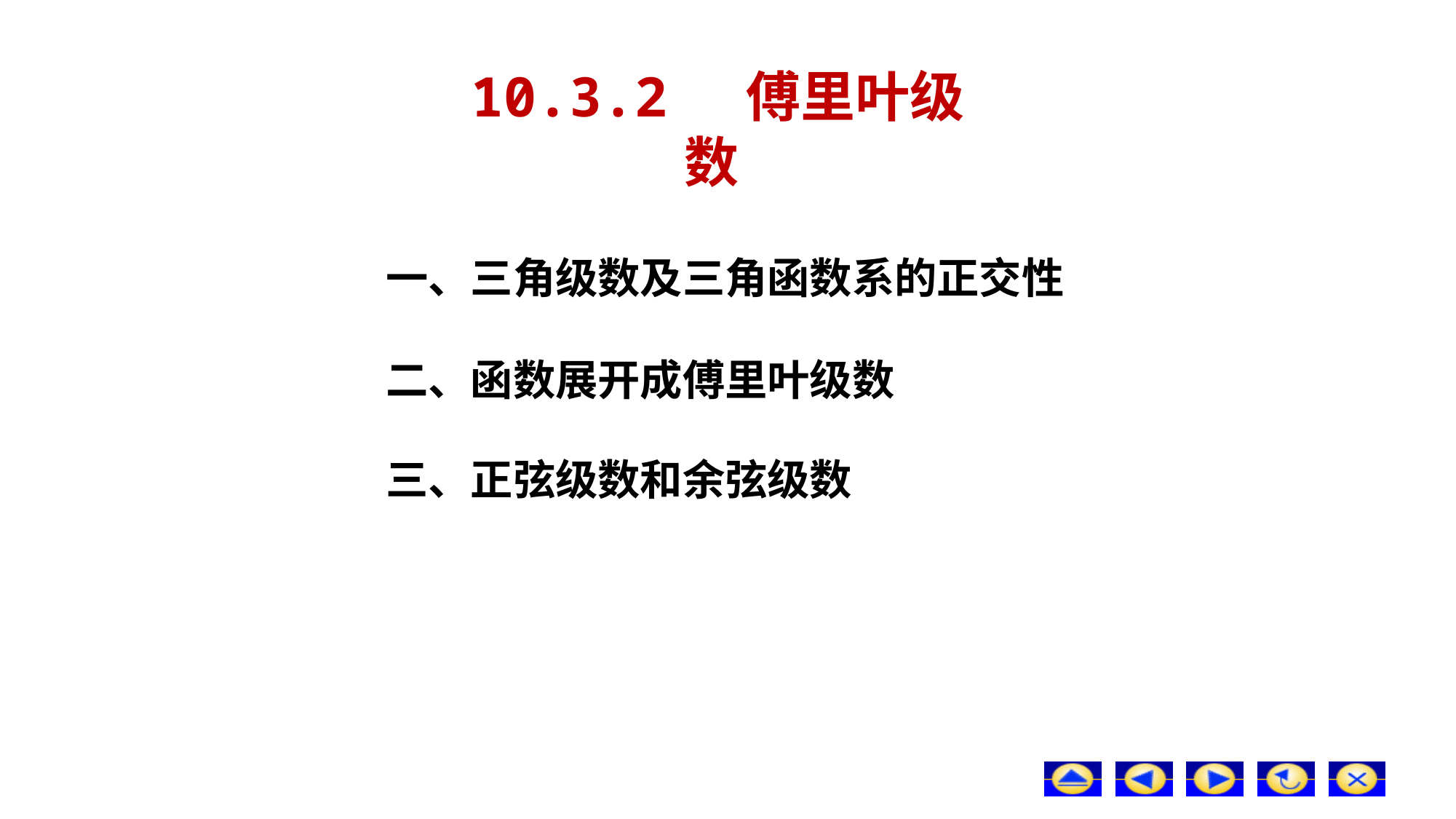

10.3.2  傅里叶级数
一、三角级数及三角函数系的正交性
二、函数展开成傅里叶级数
三、正弦级数和余弦级数